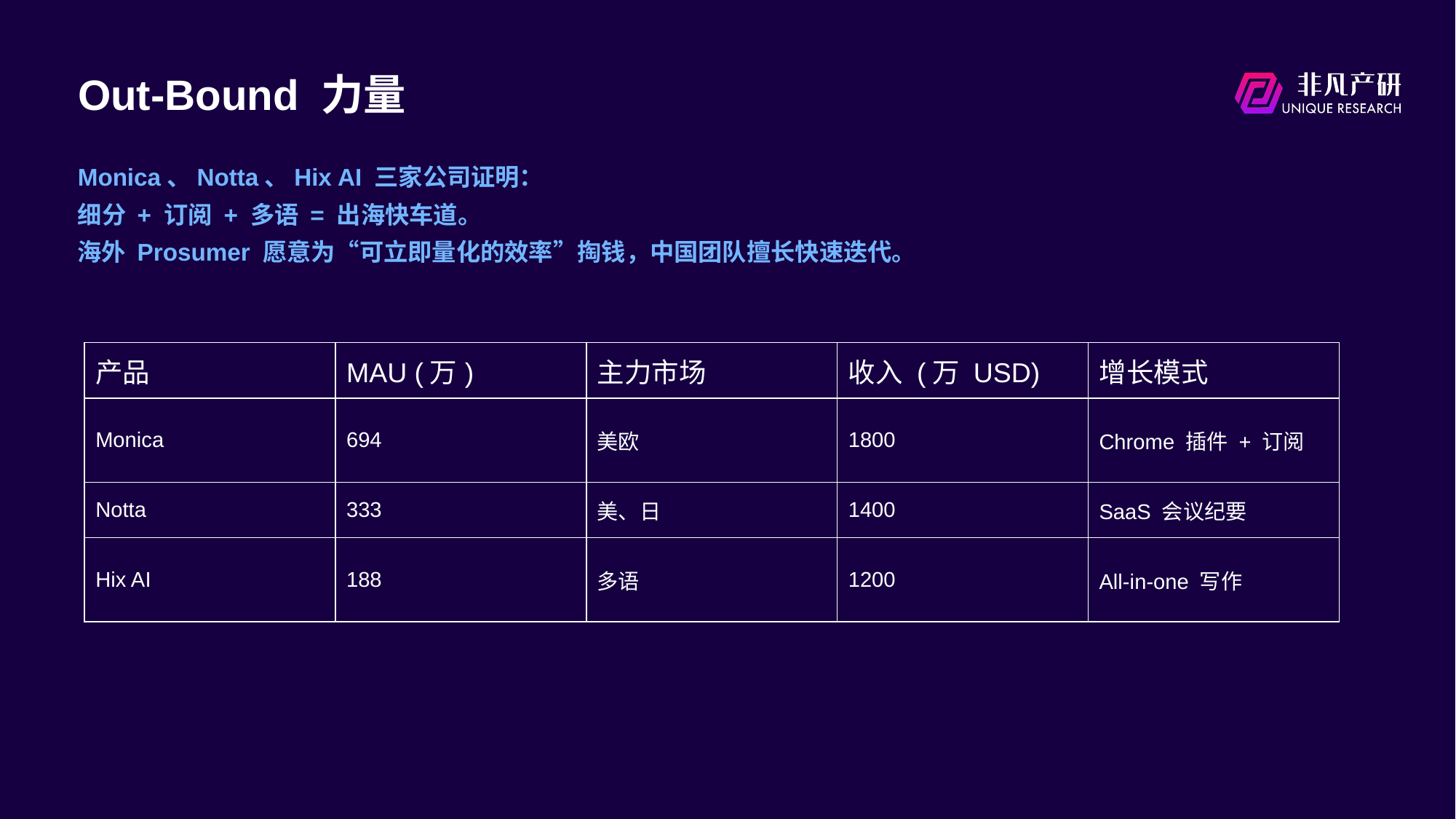

# Out-Bound 力量
Monica、Notta、Hix AI 三家公司证明：
细分 + 订阅 + 多语 = 出海快车道。
海外 Prosumer 愿意为“可立即量化的效率”掏钱，中国团队擅长快速迭代。
| 产品 | MAU (万) | 主力市场 | 收入 (万 USD) | 增长模式 |
| --- | --- | --- | --- | --- |
| Monica | 694 | 美欧 | 1800 | Chrome 插件 + 订阅 |
| Notta | 333 | 美、日 | 1400 | SaaS 会议纪要 |
| Hix AI | 188 | 多语 | 1200 | All-in-one 写作 |